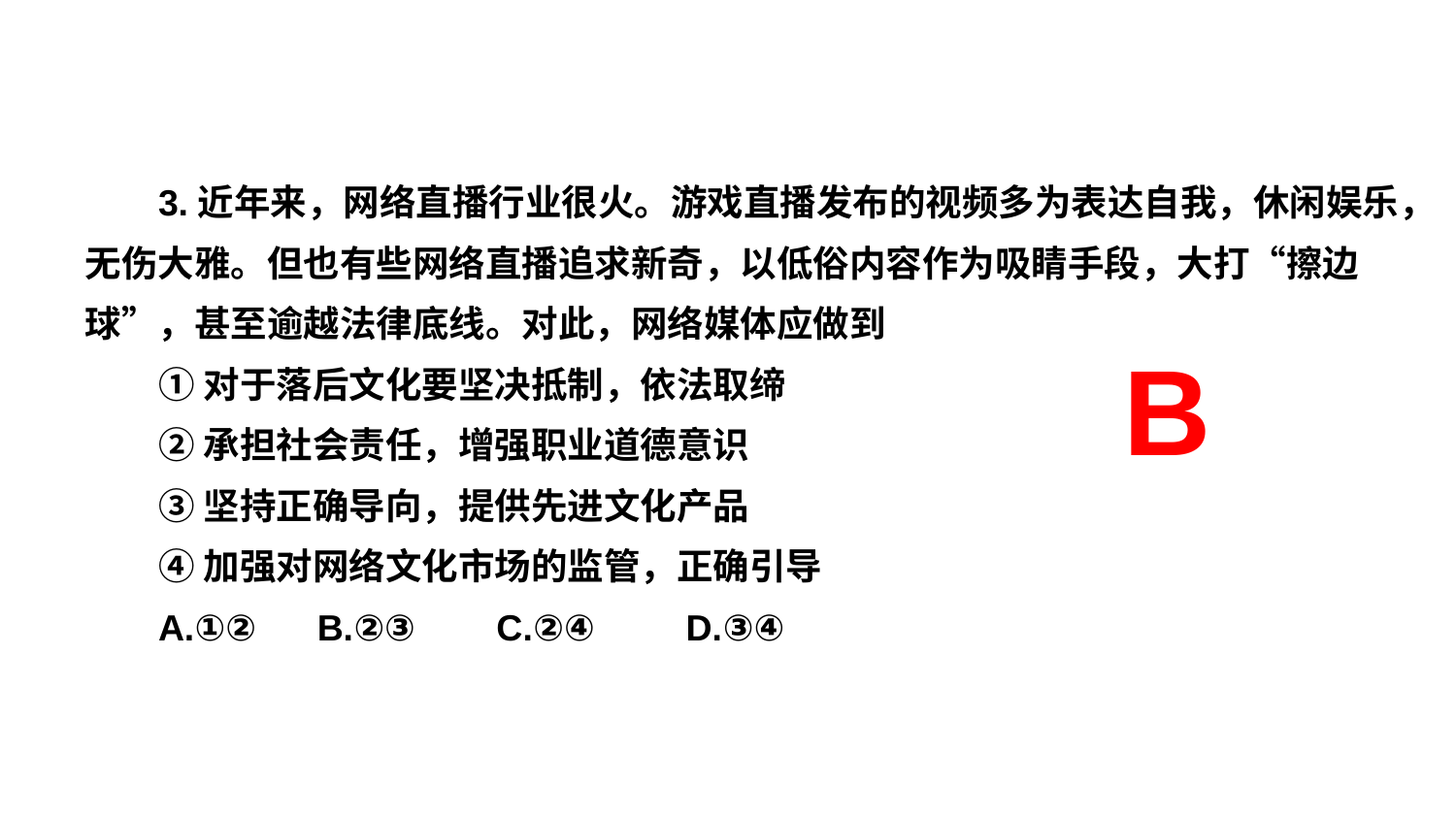

3.近年来，网络直播行业很火。游戏直播发布的视频多为表达自我，休闲娱乐，无伤大雅。但也有些网络直播追求新奇，以低俗内容作为吸睛手段，大打“擦边球”，甚至逾越法律底线。对此，网络媒体应做到
①对于落后文化要坚决抵制，依法取缔
②承担社会责任，增强职业道德意识
③坚持正确导向，提供先进文化产品
④加强对网络文化市场的监管，正确引导
A.①②      B.②③        C.②④         D.③④
B